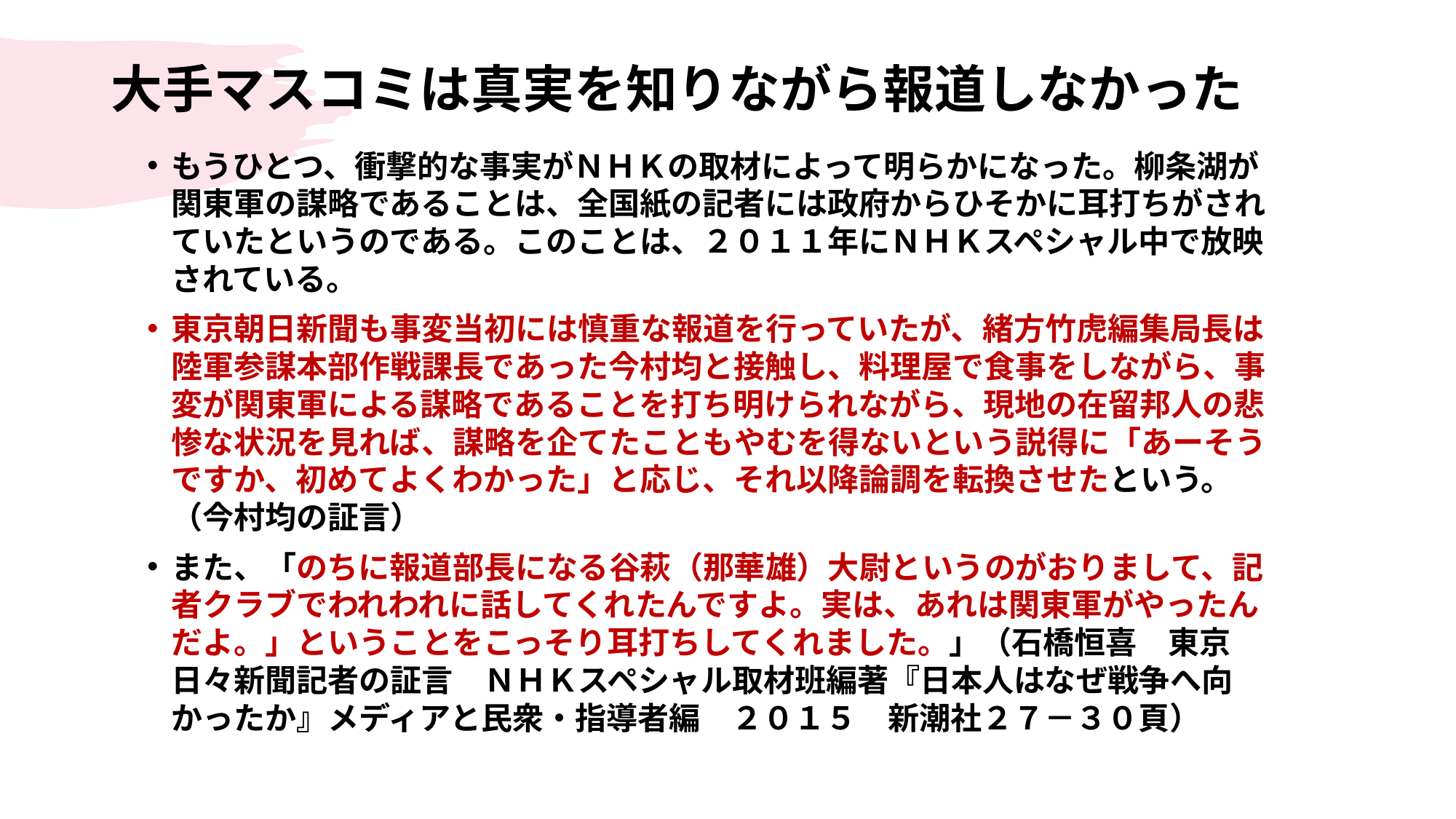

# 大手マスコミは真実を知りながら報道しなかった
もうひとつ、衝撃的な事実がＮＨＫの取材によって明らかになった。柳条湖が関東軍の謀略であることは、全国紙の記者には政府からひそかに耳打ちがされていたというのである。このことは、２０１１年にＮＨＫスペシャル中で放映されている。
東京朝日新聞も事変当初には慎重な報道を行っていたが、緒方竹虎編集局長は陸軍参謀本部作戦課長であった今村均と接触し、料理屋で食事をしながら、事変が関東軍による謀略であることを打ち明けられながら、現地の在留邦人の悲惨な状況を見れば、謀略を企てたこともやむを得ないという説得に「あーそうですか、初めてよくわかった」と応じ、それ以降論調を転換させたという。（今村均の証言）
また、「のちに報道部長になる谷萩（那華雄）大尉というのがおりまして、記者クラブでわれわれに話してくれたんですよ。実は、あれは関東軍がやったんだよ。」ということをこっそり耳打ちしてくれました。」（石橋恒喜　東京日々新聞記者の証言　ＮＨＫスペシャル取材班編著『日本人はなぜ戦争へ向かったか』メディアと民衆・指導者編　２０１５　新潮社２７－３０頁）